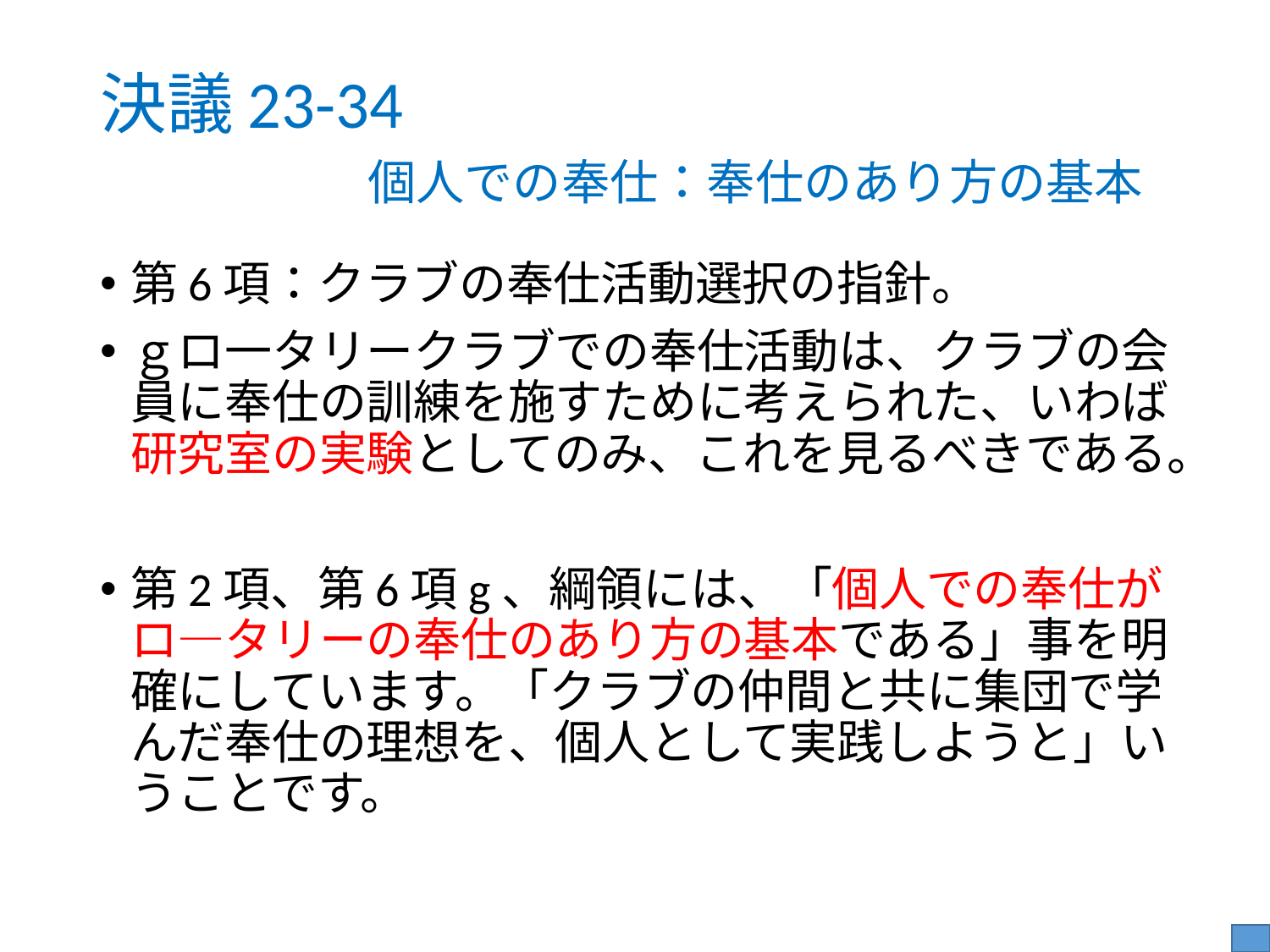

# 決議23-34 　　　　個人での奉仕：奉仕のあり方の基本
第6項：クラブの奉仕活動選択の指針。
ｇロ一タリークラブでの奉仕活動は、クラブの会員に奉仕の訓練を施すために考えられた、いわば研究室の実験としてのみ、これを見るべきである。

第2項、第6項g、綱領には、「個人での奉仕がロ―タリーの奉仕のあり方の基本である」事を明確にしています。「クラブの仲間と共に集団で学んだ奉仕の理想を、個人として実践しようと」いうことです。